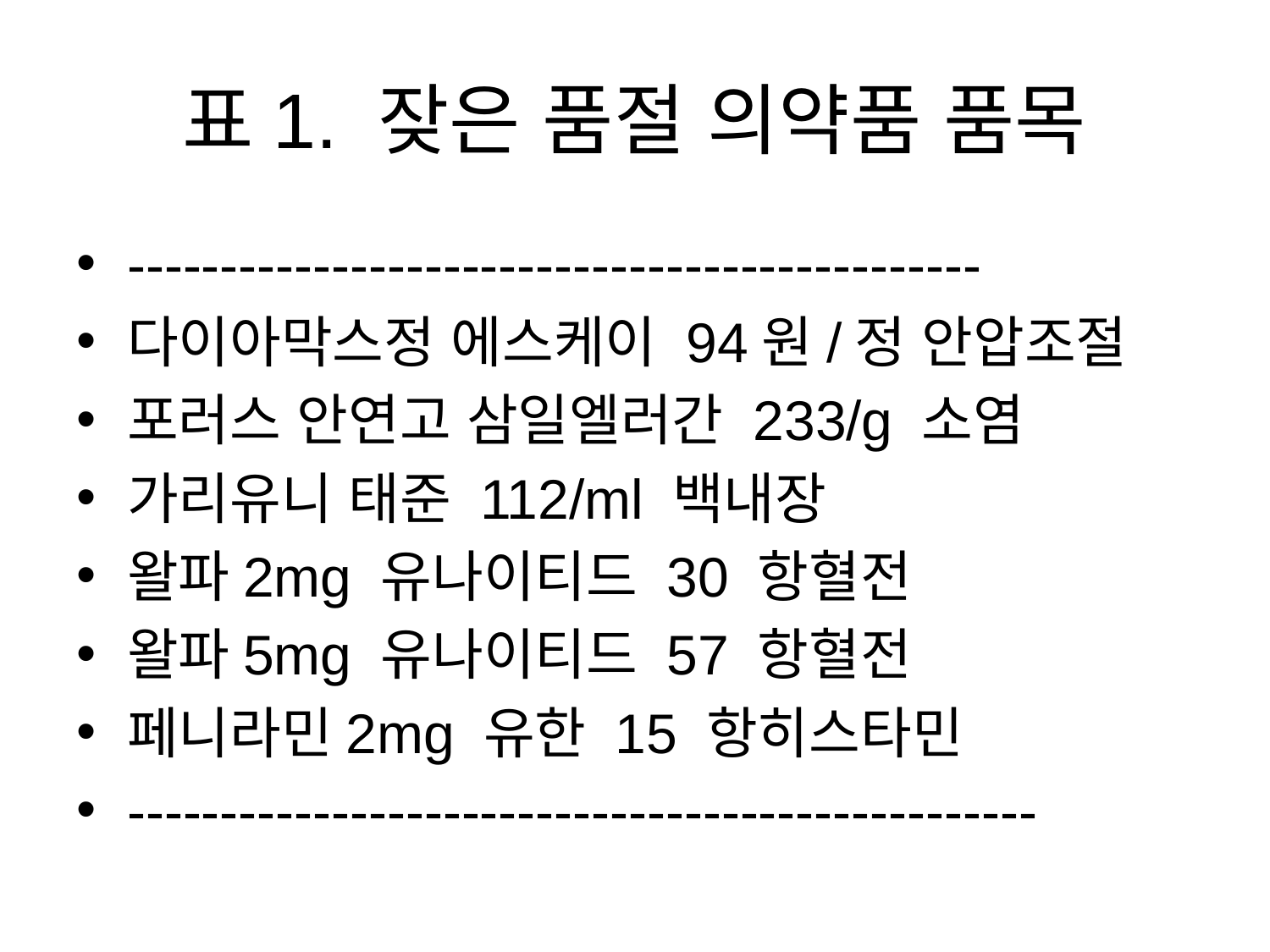

# 표1. 잦은 품절 의약품 품목
----------------------------------------------
다이아막스정 에스케이 94원/정 안압조절
포러스 안연고 삼일엘러간 233/g 소염
가리유니 태준 112/ml 백내장
왈파2mg 유나이티드 30 항혈전
왈파5mg 유나이티드 57 항혈전
페니라민2mg 유한 15 항히스타민
-------------------------------------------------